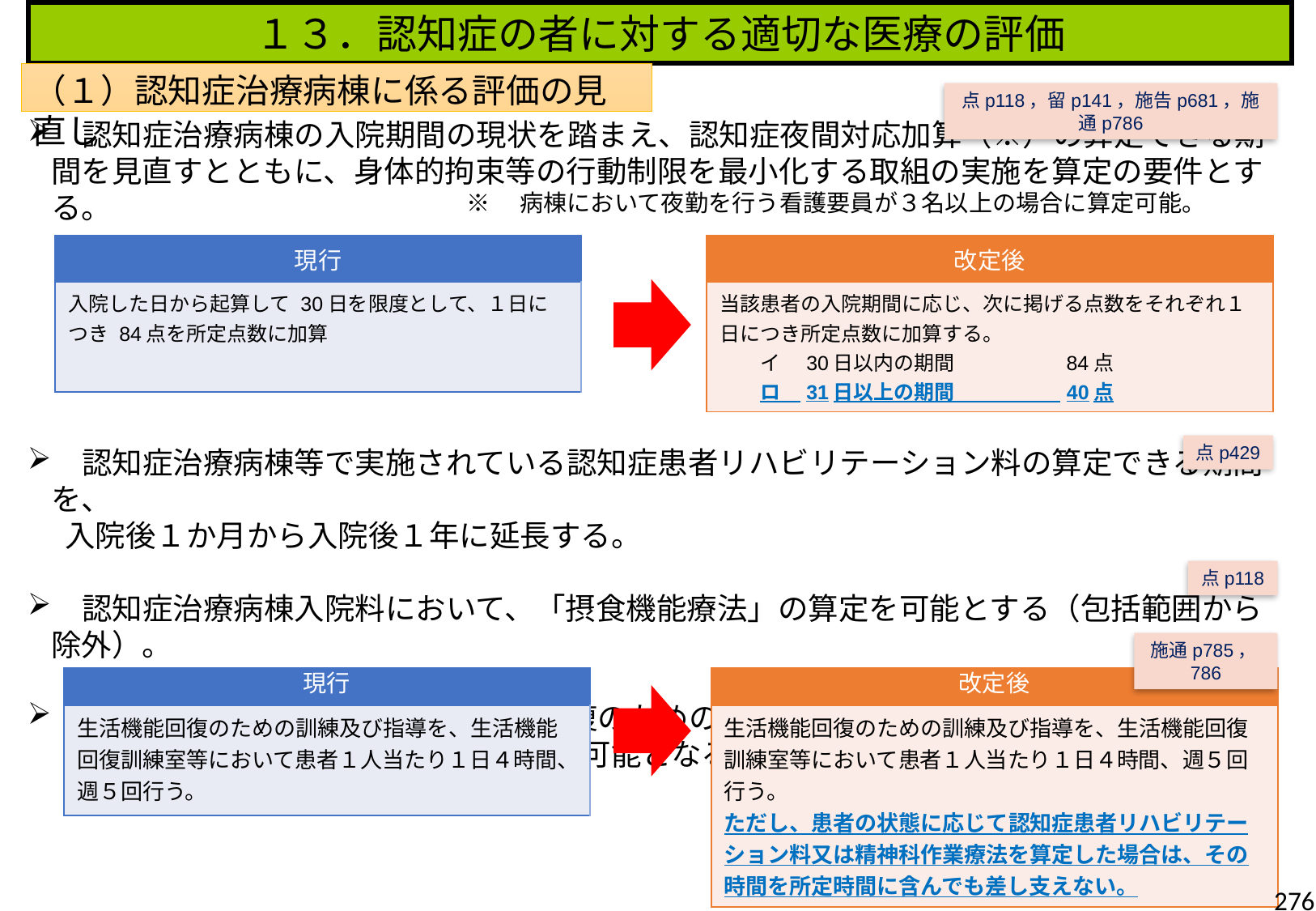

１３．認知症の者に対する適切な医療の評価
（１）認知症治療病棟に係る評価の見直し
点p118，留p141，施告p681，施通p786
　認知症治療病棟の入院期間の現状を踏まえ、認知症夜間対応加算（※）の算定できる期間を見直すとともに、身体的拘束等の行動制限を最小化する取組の実施を算定の要件とする。

　認知症治療病棟等で実施されている認知症患者リハビリテーション料の算定できる期間を、
　 入院後１か月から入院後１年に延長する。

　認知症治療病棟入院料において、「摂食機能療法」の算定を可能とする（包括範囲から除外）。

　認知症治療病棟入院料の生活機能回復のための訓練及び指導に係る要件について、
　 患者の状態変化に応じた適切な治療が可能となるよう、取扱いを見直す。

※　病棟において夜勤を行う看護要員が３名以上の場合に算定可能。
| 現行 |
| --- |
| 入院した日から起算して 30日を限度として、１日につき 84点を所定点数に加算 |
| 改定後 |
| --- |
| 当該患者の入院期間に応じ、次に掲げる点数をそれぞれ１日につき所定点数に加算する。 　　イ　30日以内の期間　　　　　 84点 　　ロ　31日以上の期間　　　　　 40点 |

点p429
点p118
施通p785，786
| 現行 |
| --- |
| 生活機能回復のための訓練及び指導を、生活機能回復訓練室等において患者１人当たり１日４時間、週５回行う。 |
| 改定後 |
| --- |
| 生活機能回復のための訓練及び指導を、生活機能回復訓練室等において患者１人当たり１日４時間、週５回行う。 ただし、患者の状態に応じて認知症患者リハビリテーション料又は精神科作業療法を算定した場合は、その時間を所定時間に含んでも差し支えない。 |

276